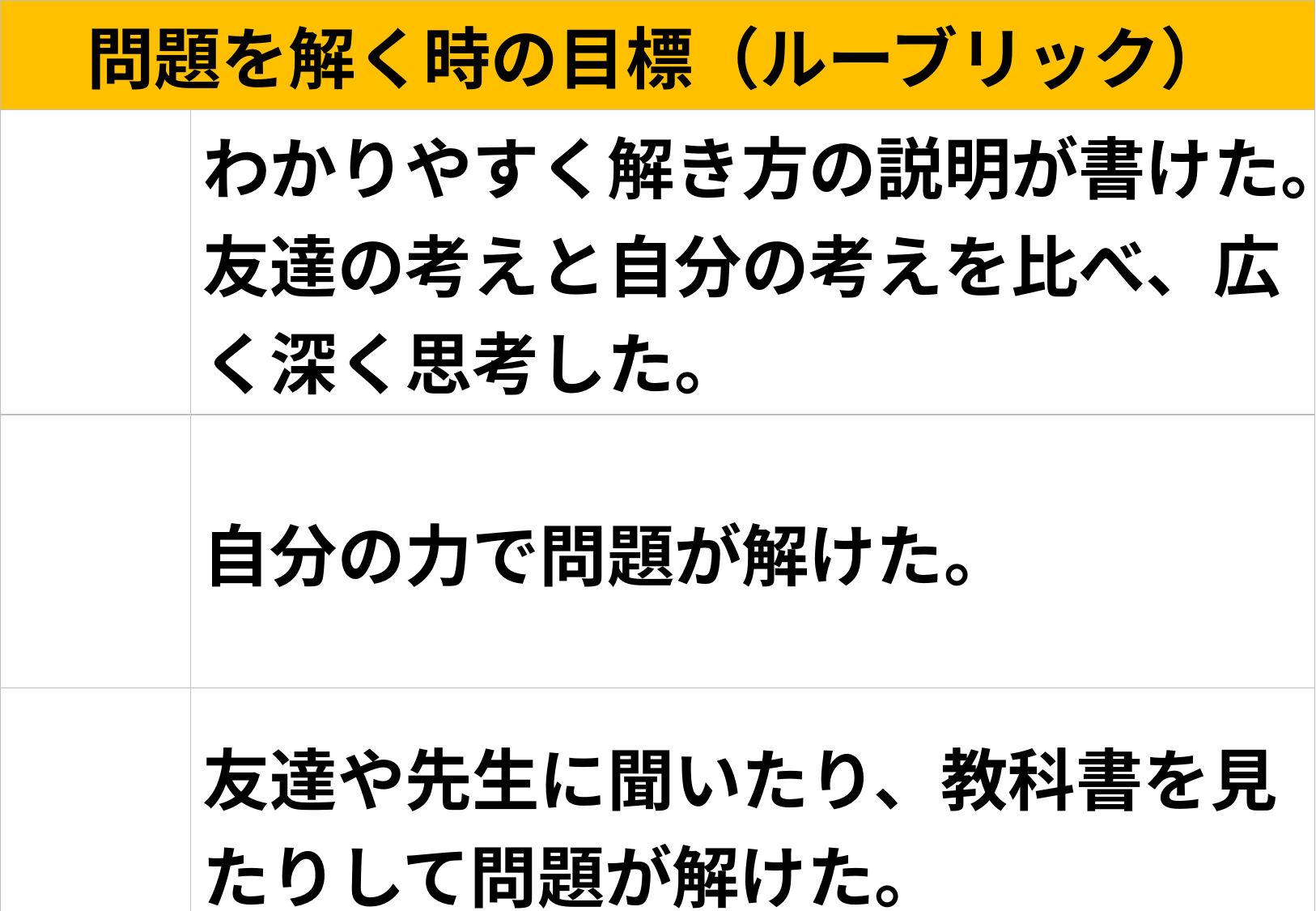

| 問題を解く時の目標（ルーブリック） |  |
| --- | --- |
|  | わかりやすく解き方の説明が書けた。友達の考えと自分の考えを比べ、広く深く思考した。 |
|  | 自分の力で問題が解けた。 |
|  | 友達や先生に聞いたり、教科書を見たりして問題が解けた。 |